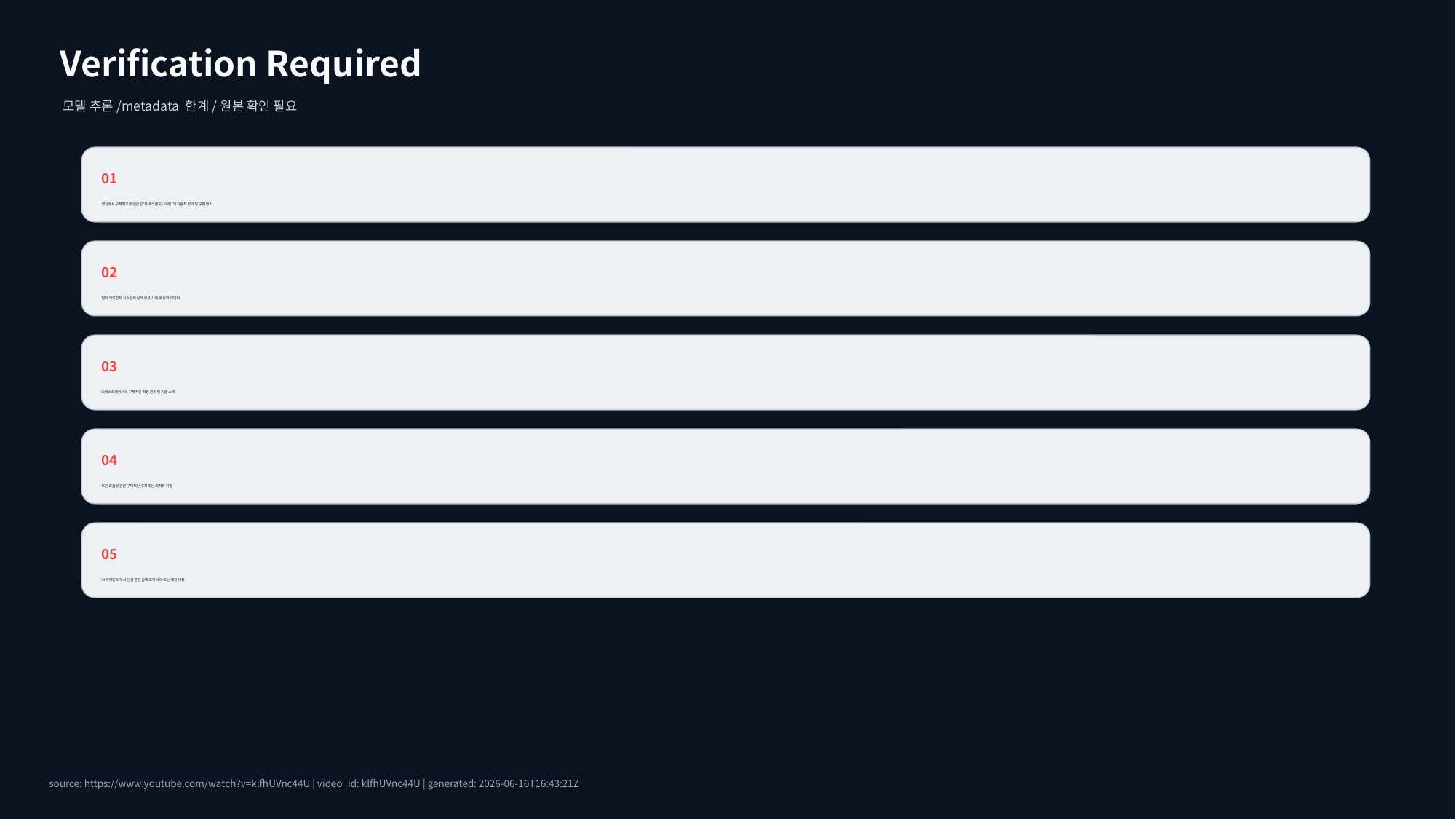

Verification Required
모델 추론/metadata 한계/원본 확인 필요

01
영상에서 구체적으로 언급된 '하네스 엔지니어링'의 기술적 정의 및 구현 방식

02
멀티 에이전트 시스템의 실제 성공 사례 및 성과 데이터

03
오케스트레이터의 구체적인 작동 원리 및 기술 스택

04
토큰 효율성 관련 구체적인 수치 또는 최적화 기법

05
AI 에이전트 부서 신설 관련 실제 조직 사례 또는 제안 내용
source: https://www.youtube.com/watch?v=klfhUVnc44U | video_id: klfhUVnc44U | generated: 2026-06-16T16:43:21Z